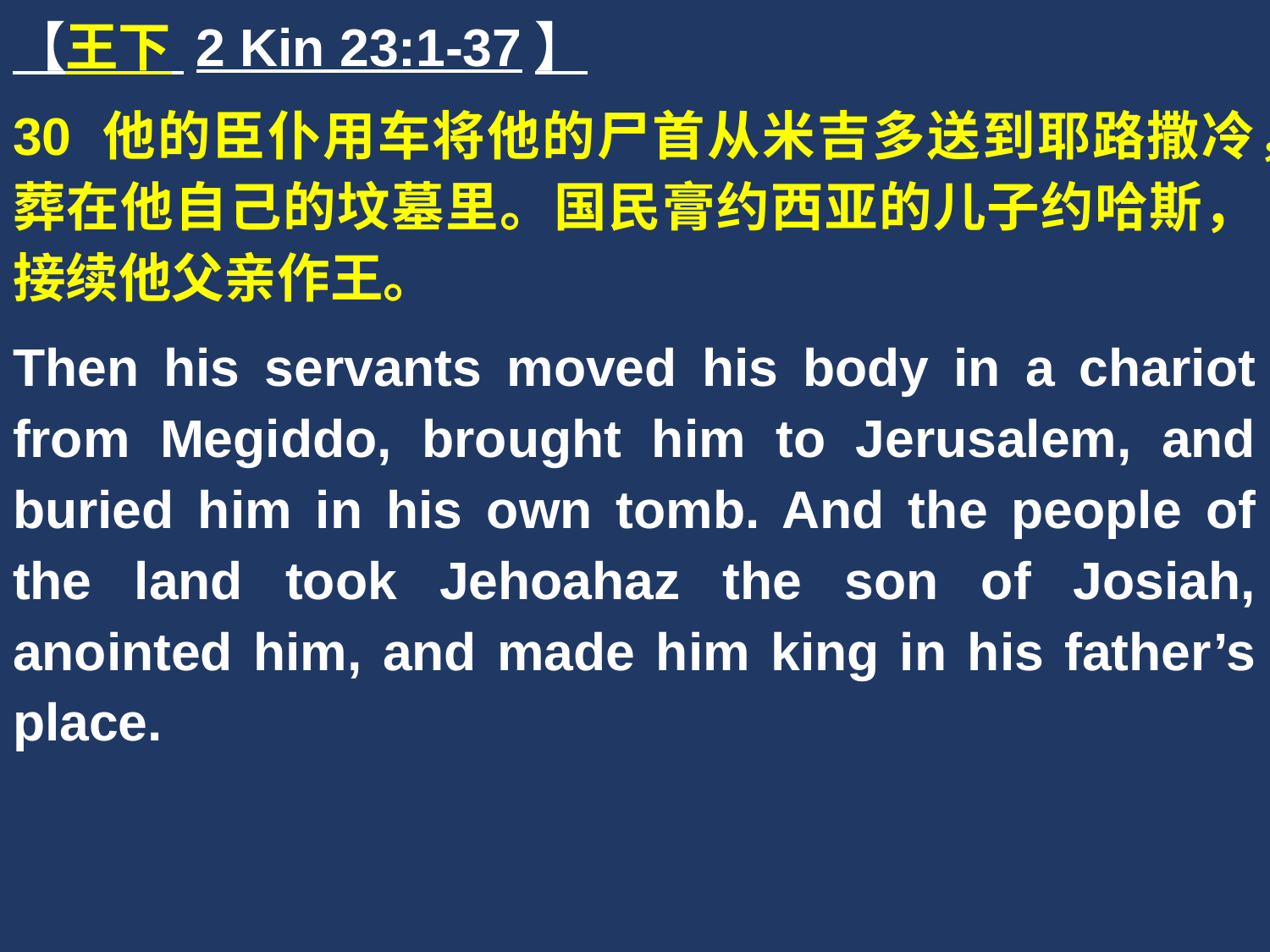

【王下 2 Kin 23:1-37】
30 他的臣仆用车将他的尸首从米吉多送到耶路撒冷，葬在他自己的坟墓里。国民膏约西亚的儿子约哈斯，接续他父亲作王。
Then his servants moved his body in a chariot from Megiddo, brought him to Jerusalem, and buried him in his own tomb. And the people of the land took Jehoahaz the son of Josiah, anointed him, and made him king in his father’s place.